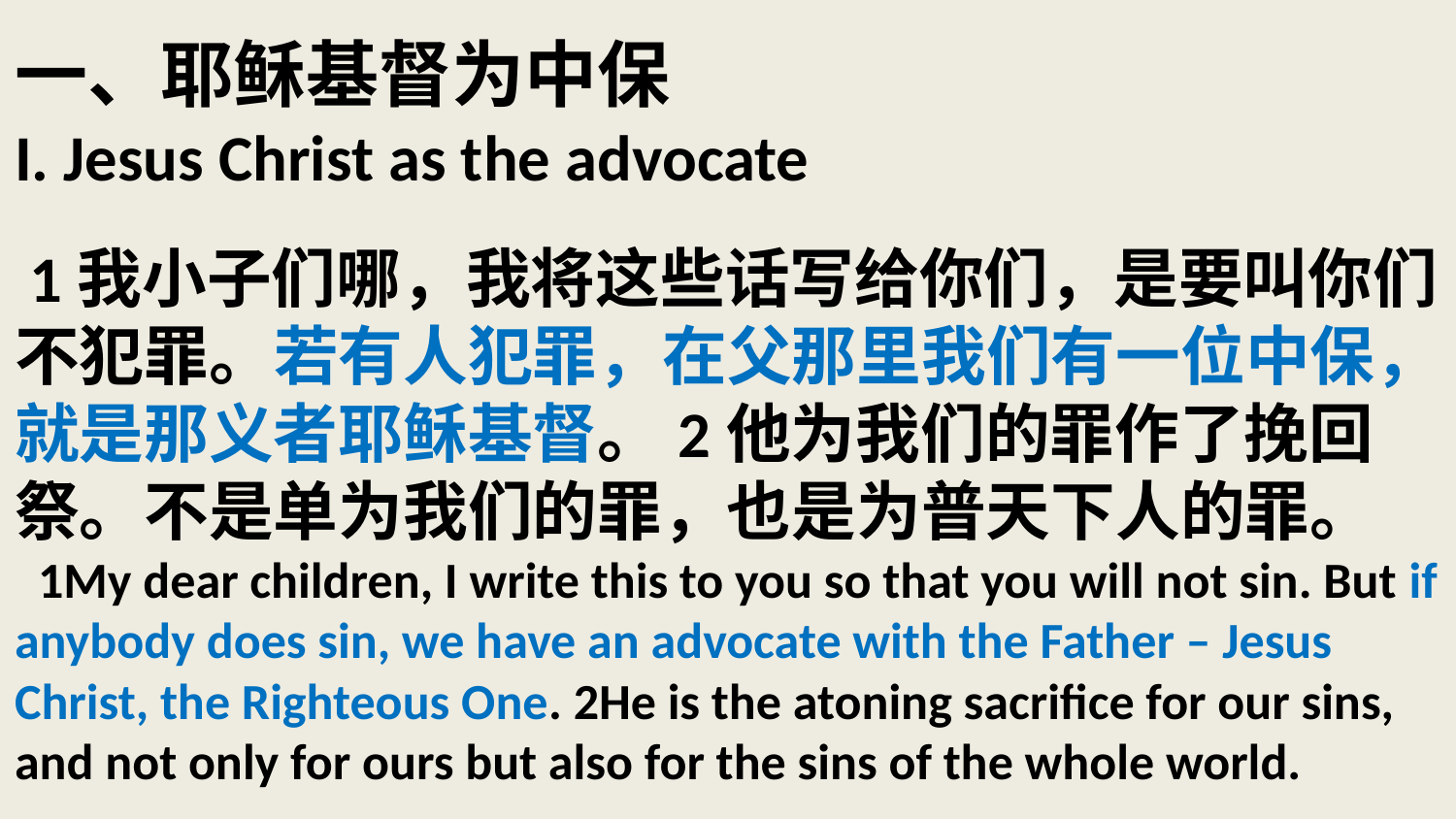

# 一、耶稣基督为中保 I. Jesus Christ as the advocate 1我小子们哪，我将这些话写给你们，是要叫你们不犯罪。若有人犯罪，在父那里我们有一位中保，就是那义者耶稣基督。2他为我们的罪作了挽回祭。不是单为我们的罪，也是为普天下人的罪。 1My dear children, I write this to you so that you will not sin. But if anybody does sin, we have an advocate with the Father – Jesus Christ, the Righteous One. 2He is the atoning sacrifice for our sins, and not only for ours but also for the sins of the whole world.